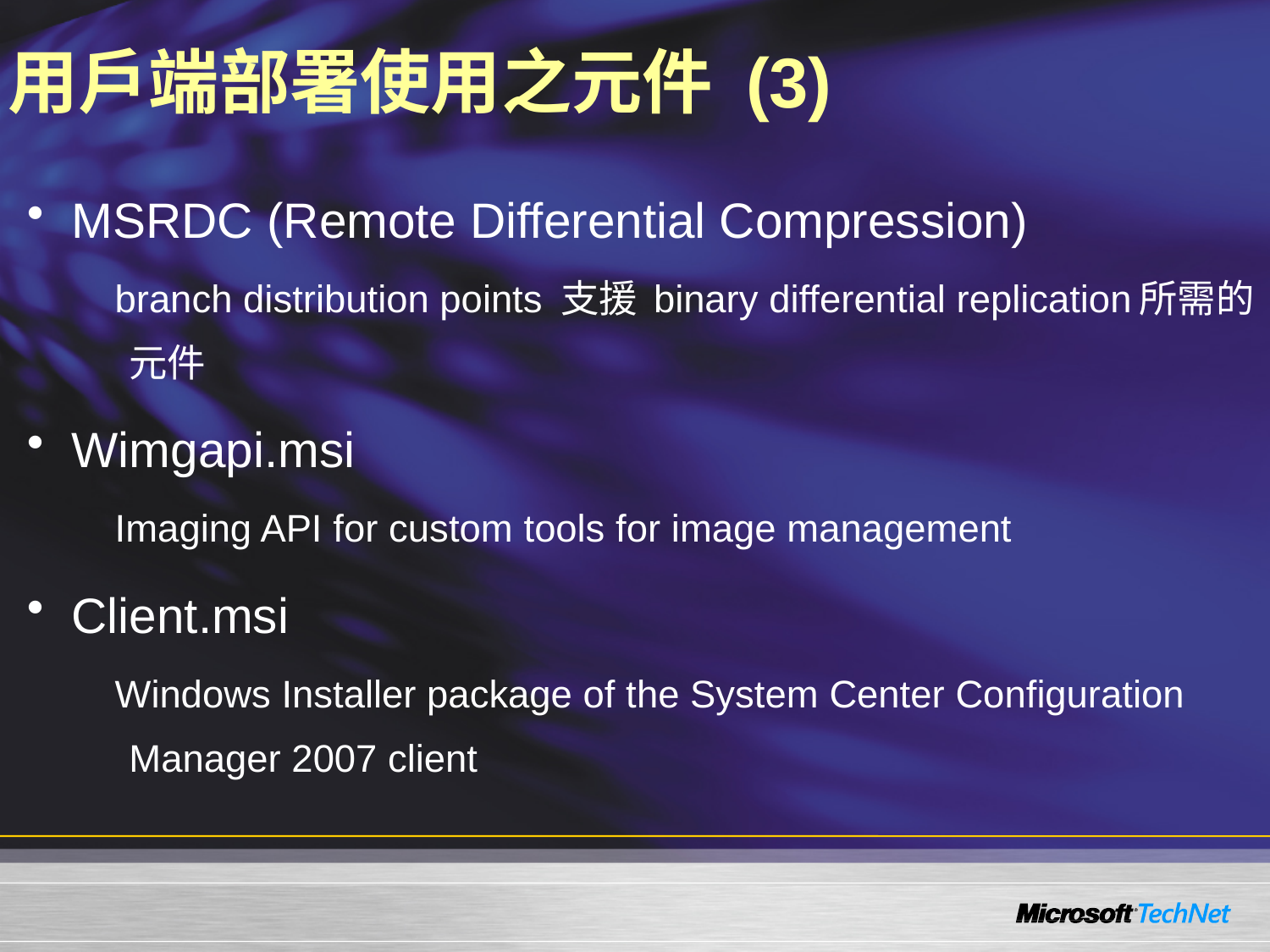

# 用戶端部署使用之元件 (3)
MSRDC (Remote Differential Compression)
branch distribution points 支援 binary differential replication所需的元件
Wimgapi.msi
Imaging API for custom tools for image management
Client.msi
Windows Installer package of the System Center Configuration Manager 2007 client